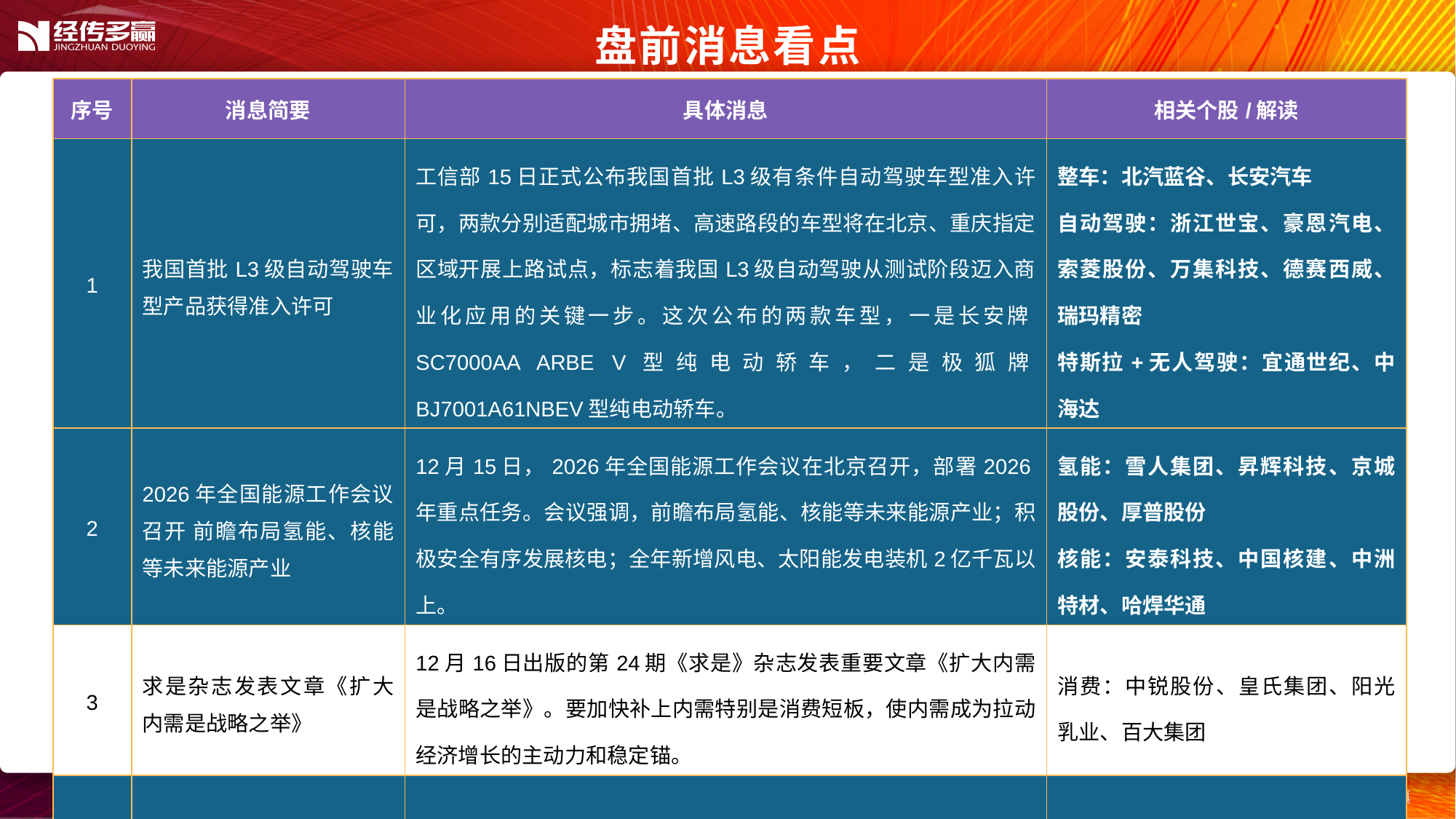

盘前消息看点
| 序号 | 消息简要 | 具体消息 | 相关个股/解读 |
| --- | --- | --- | --- |
| 1 | 我国首批L3级自动驾驶车型产品获得准入许可 | 工信部15日正式公布我国首批L3级有条件自动驾驶车型准入许可，两款分别适配城市拥堵、高速路段的车型将在北京、重庆指定区域开展上路试点，标志着我国L3级自动驾驶从测试阶段迈入商业化应用的关键一步。这次公布的两款车型，一是长安牌SC7000AA ARBE V型纯电动轿车，二是极狐牌BJ7001A61NBEV型纯电动轿车。 | 整车：北汽蓝谷、长安汽车 自动驾驶：浙江世宝、豪恩汽电、索菱股份、万集科技、德赛西威、瑞玛精密 特斯拉+无人驾驶：宜通世纪、中海达 |
| 2 | 2026年全国能源工作会议召开 前瞻布局氢能、核能等未来能源产业 | 12月15日，2026年全国能源工作会议在北京召开，部署2026年重点任务。会议强调，前瞻布局氢能、核能等未来能源产业；积极安全有序发展核电；全年新增风电、太阳能发电装机2亿千瓦以上。 | 氢能：雪人集团、昇辉科技、京城股份、厚普股份 核能：安泰科技、中国核建、中洲特材、哈焊华通 |
| 3 | 求是杂志发表文章《扩大内需是战略之举》 | 12月16日出版的第24期《求是》杂志发表重要文章《扩大内需是战略之举》。要加快补上内需特别是消费短板，使内需成为拉动经济增长的主动力和稳定锚。 | 消费：中锐股份、皇氏集团、阳光乳业、百大集团 |
| 4 |  |  |  |
| 5 |  |  |  |